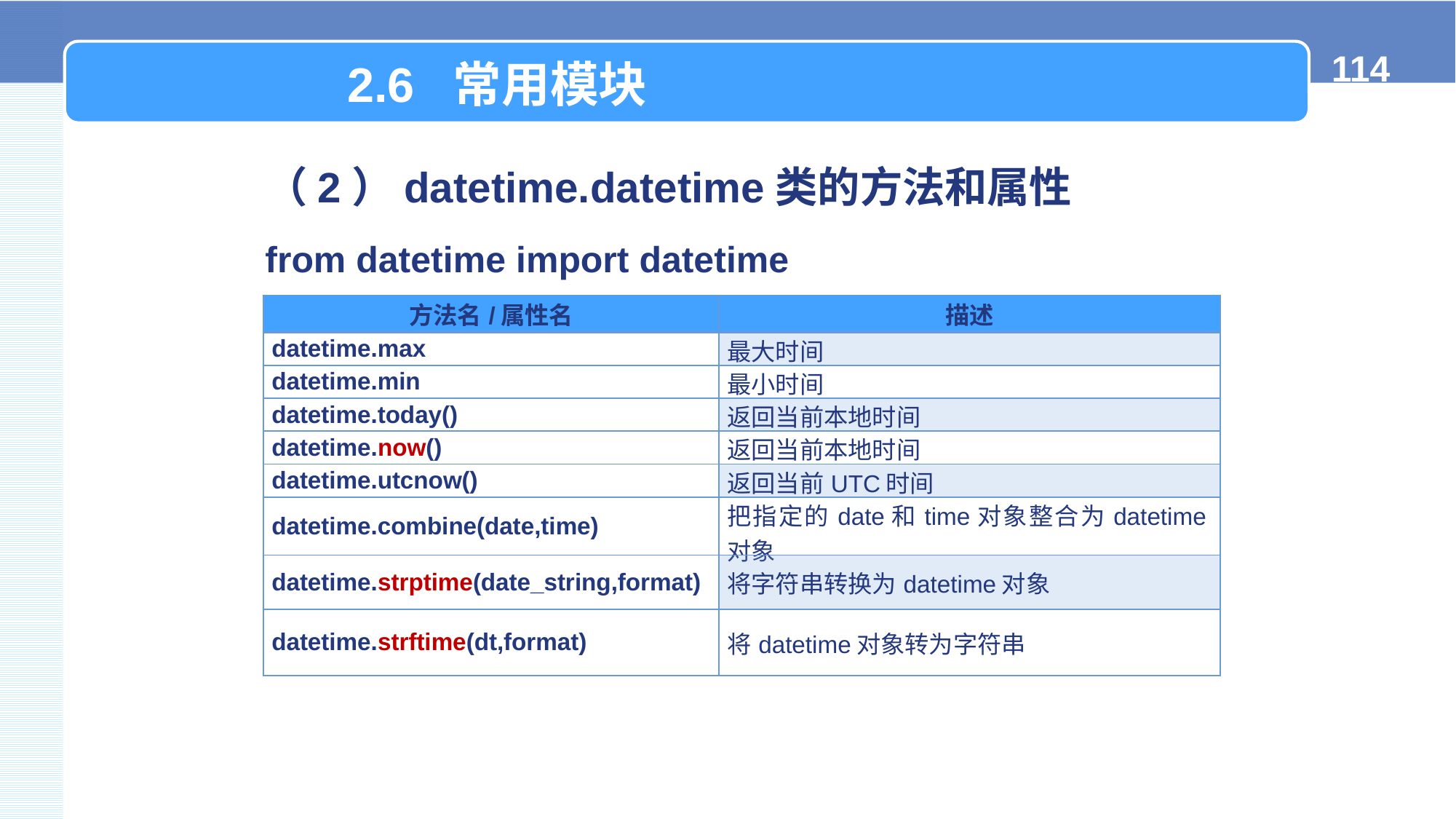

2.6  常用模块
（2）datetime.datetime类的方法和属性
from datetime import datetime

| 方法名/属性名 | 描述 |
| --- | --- |
| datetime.max | 最大时间 |
| datetime.min | 最小时间 |
| datetime.today() | 返回当前本地时间 |
| datetime.now() | 返回当前本地时间 |
| datetime.utcnow() | 返回当前UTC时间 |
| datetime.combine(date,time) | 把指定的date和time对象整合为datetime对象 |
| datetime.strptime(date\_string,format) | 将字符串转换为datetime对象 |
| datetime.strftime(dt,format) | 将datetime对象转为字符串 |